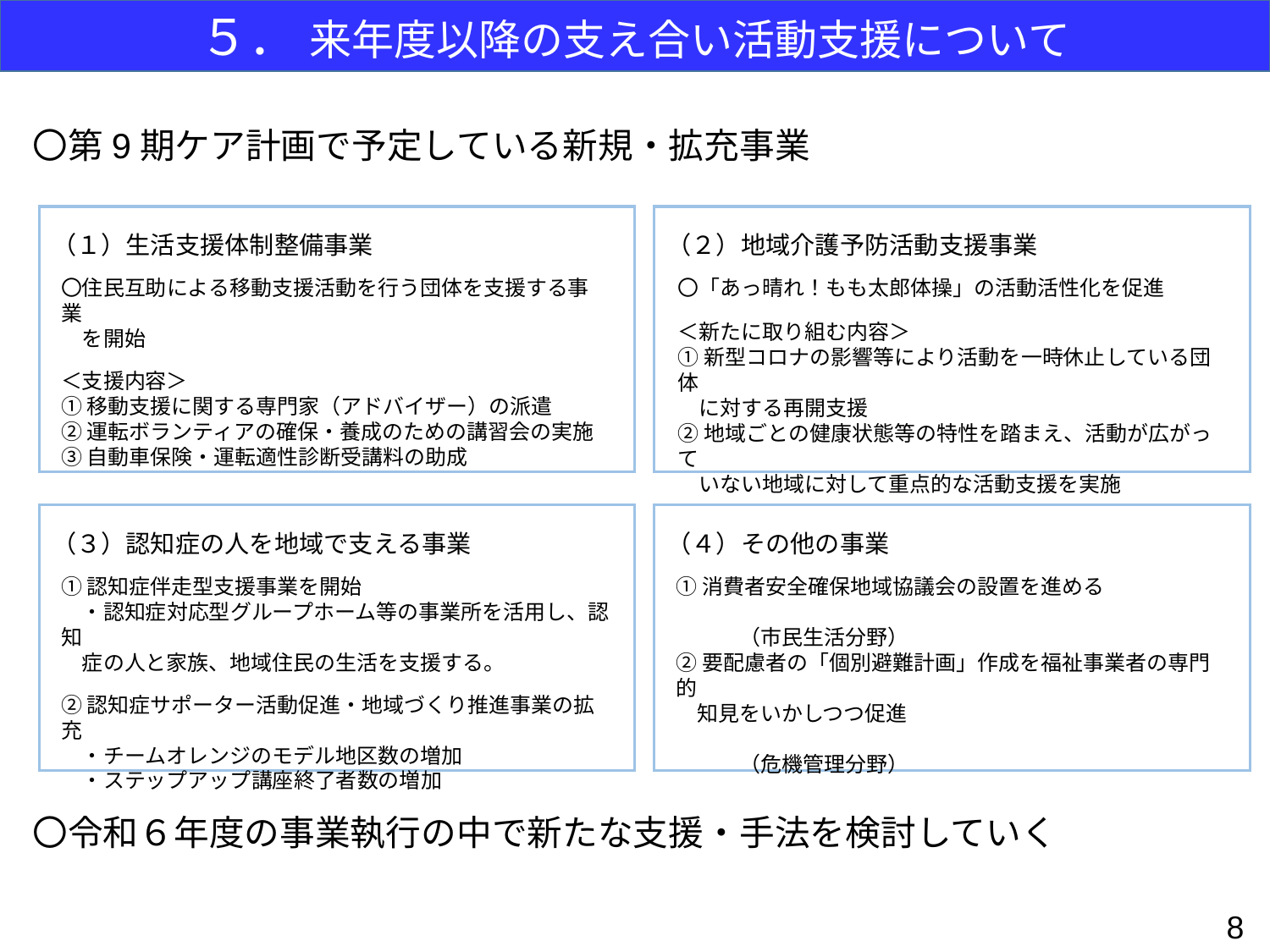

５． 来年度以降の支え合い活動支援について

〇第9期ケア計画で予定している新規・拡充事業

（１）生活支援体制整備事業

（２）地域介護予防活動支援事業
〇住民互助による移動支援活動を行う団体を支援する事業
　を開始

＜支援内容＞
①移動支援に関する専門家（アドバイザー）の派遣
②運転ボランティアの確保・養成のための講習会の実施
③自動車保険・運転適性診断受講料の助成
〇「あっ晴れ！もも太郎体操」の活動活性化を促進

＜新たに取り組む内容＞
①新型コロナの影響等により活動を一時休止している団体
　に対する再開支援
②地域ごとの健康状態等の特性を踏まえ、活動が広がって
　いない地域に対して重点的な活動支援を実施

（３）認知症の人を地域で支える事業

（４）その他の事業
①認知症伴走型支援事業を開始
　・認知症対応型グループホーム等の事業所を活用し、認知
　症の人と家族、地域住民の生活を支援する。

②認知症サポーター活動促進・地域づくり推進事業の拡充
　・チームオレンジのモデル地区数の増加
　・ステップアップ講座終了者数の増加
①消費者安全確保地域協議会の設置を進める
　　　　　　　　　　　　　　　　　　　　　　　　　　　　（市民生活分野）
②要配慮者の「個別避難計画」作成を福祉事業者の専門的
　知見をいかしつつ促進
　　　　　　　　　　　　　　　　　　　　　　　　　　　　（危機管理分野）

〇令和６年度の事業執行の中で新たな支援・手法を検討していく

8